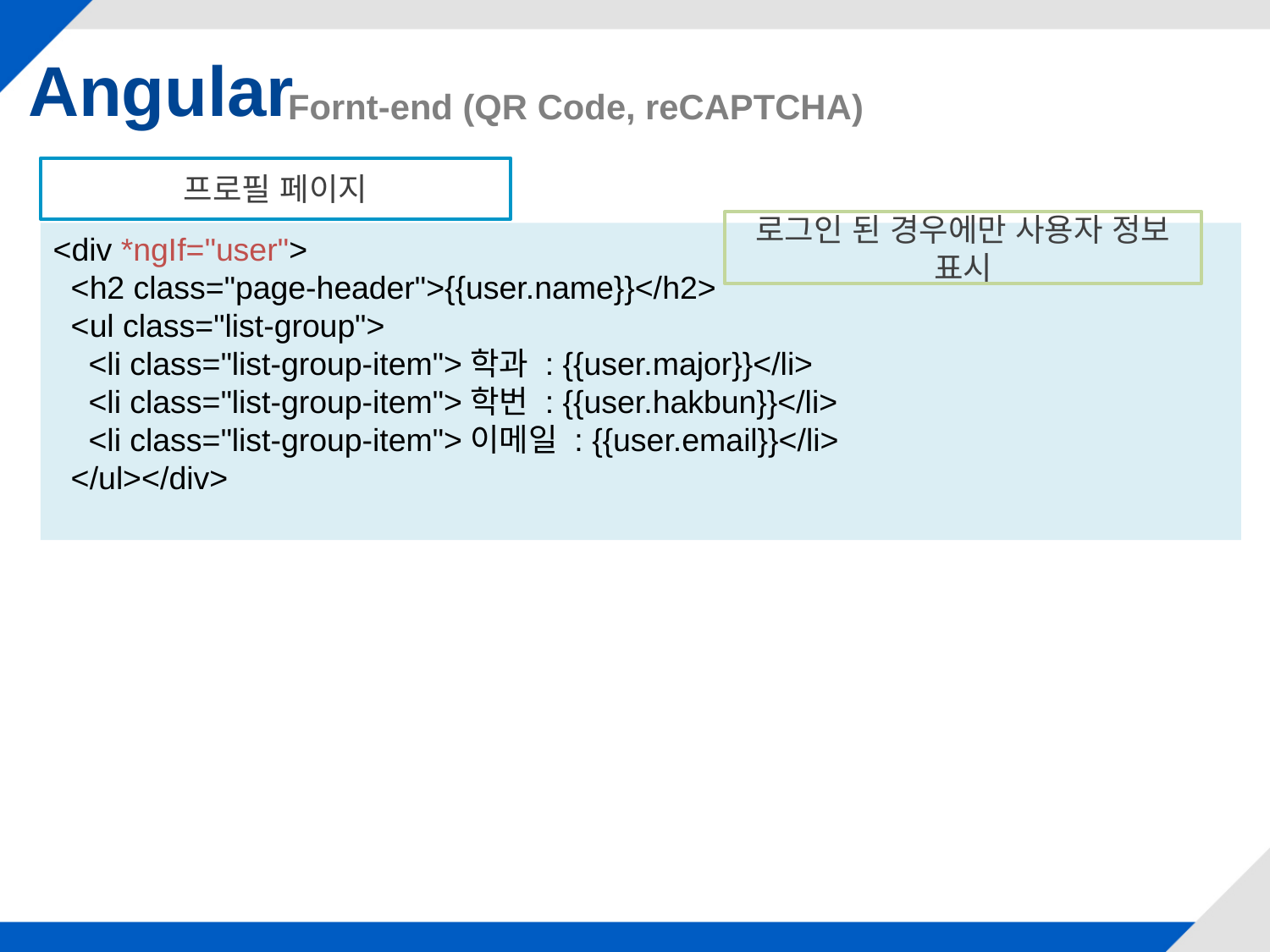

Angular
Fornt-end (QR Code, reCAPTCHA)
프로필 페이지
로그인 된 경우에만 사용자 정보 표시
<div *ngIf="user">
  <h2 class="page-header">{{user.name}}</h2>
  <ul class="list-group">
    <li class="list-group-item">학과 : {{user.major}}</li>
    <li class="list-group-item">학번 : {{user.hakbun}}</li>
    <li class="list-group-item">이메일 : {{user.email}}</li>
  </ul></div>